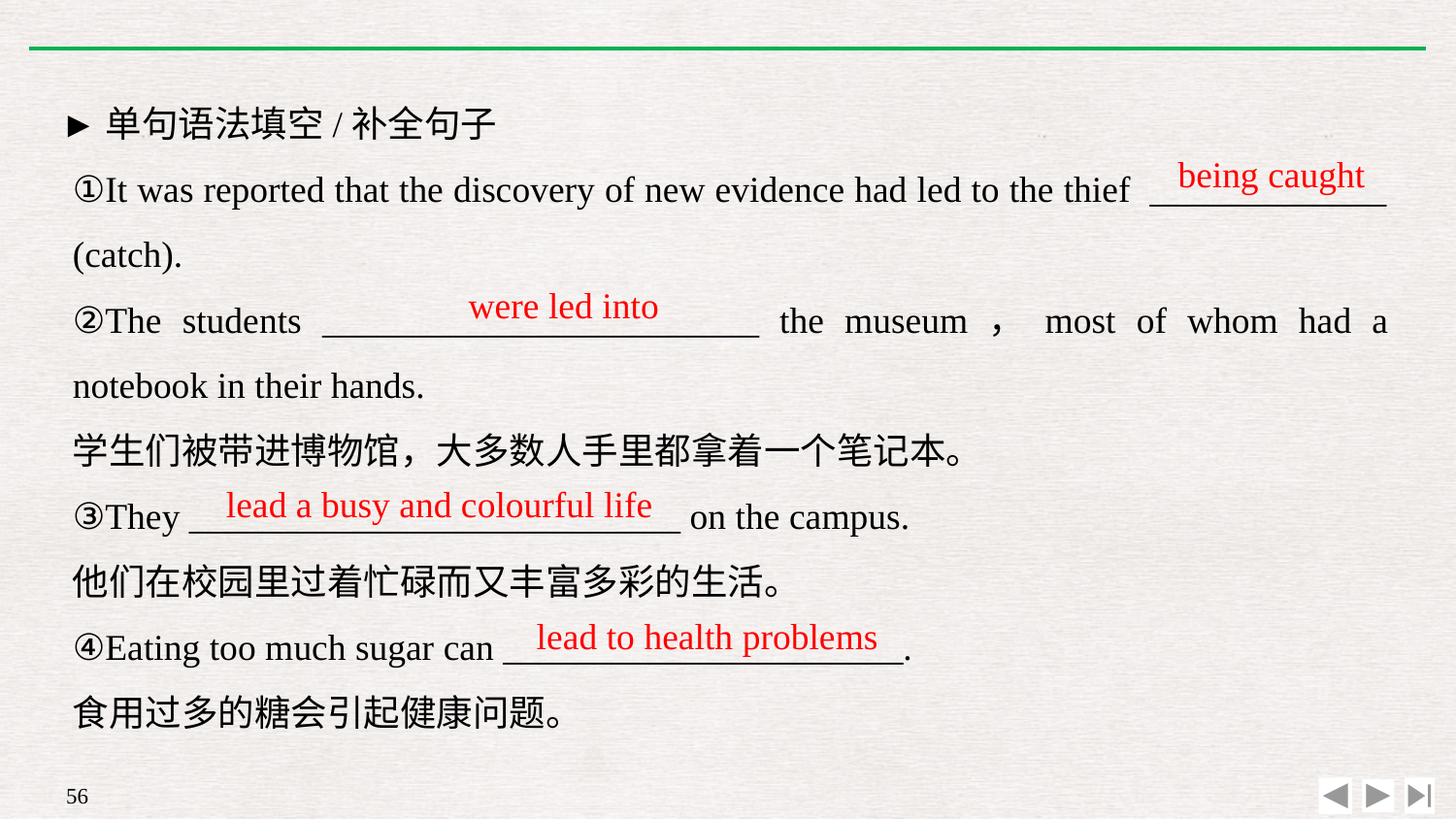

►单句语法填空/补全句子
①It was reported that the discovery of new evidence had led to the thief  _____________ (catch).
②The students ________________________ the museum，most of whom had a notebook in their hands.
学生们被带进博物馆，大多数人手里都拿着一个笔记本。
③They ___________________________ on the campus.
他们在校园里过着忙碌而又丰富多彩的生活。
④Eating too much sugar can ______________________.
食用过多的糖会引起健康问题。
being caught
were led into
lead a busy and colourful life
lead to health problems